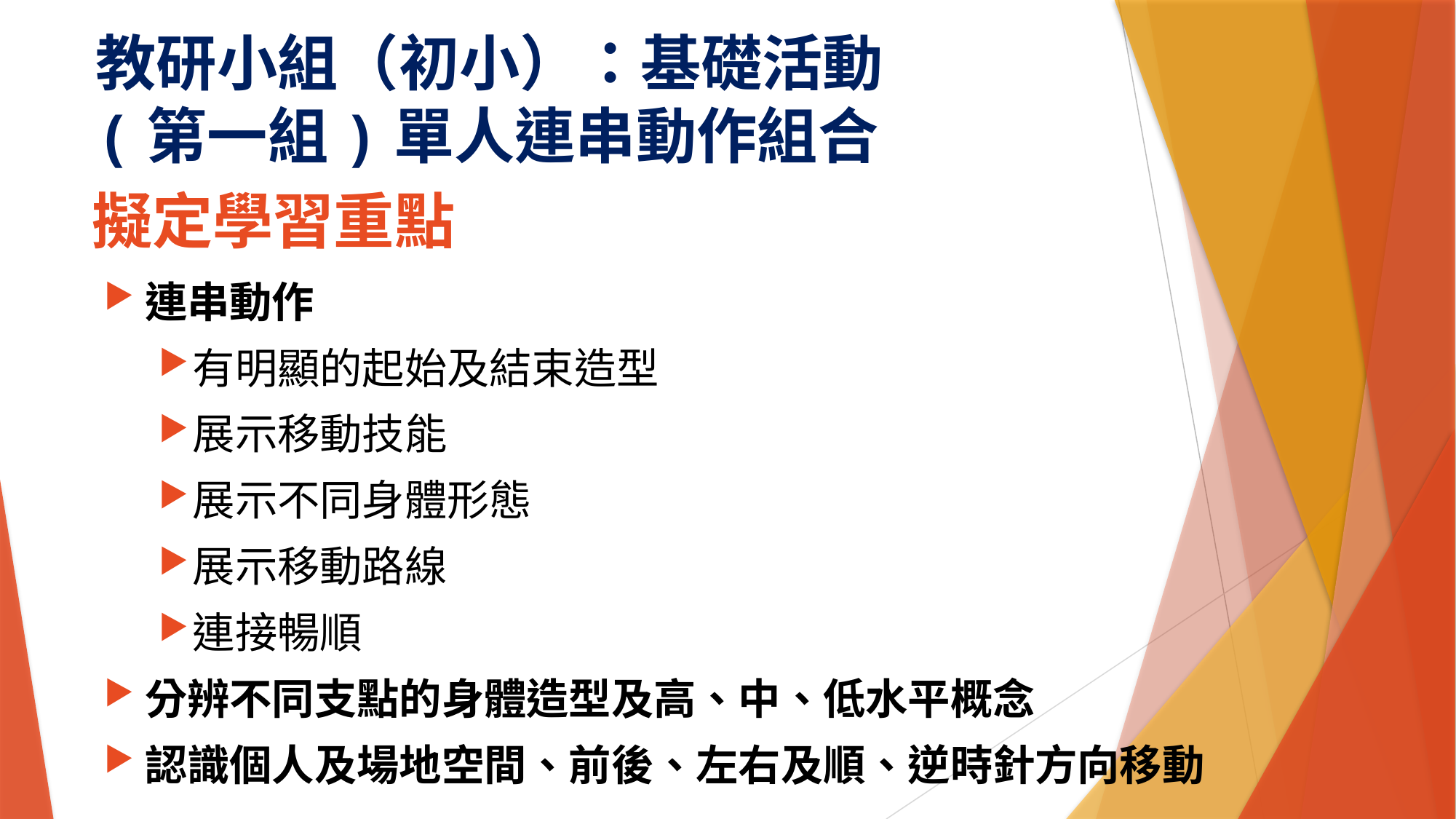

教研小組（初小）：基礎活動
(第一組)單人連串動作組合
# 擬定學習重點
連串動作
有明顯的起始及結束造型
展示移動技能
展示不同身體形態
展示移動路線
連接暢順
分辨不同支點的身體造型及高、中、低水平概念
認識個人及場地空間、前後、左右及順、逆時針方向移動